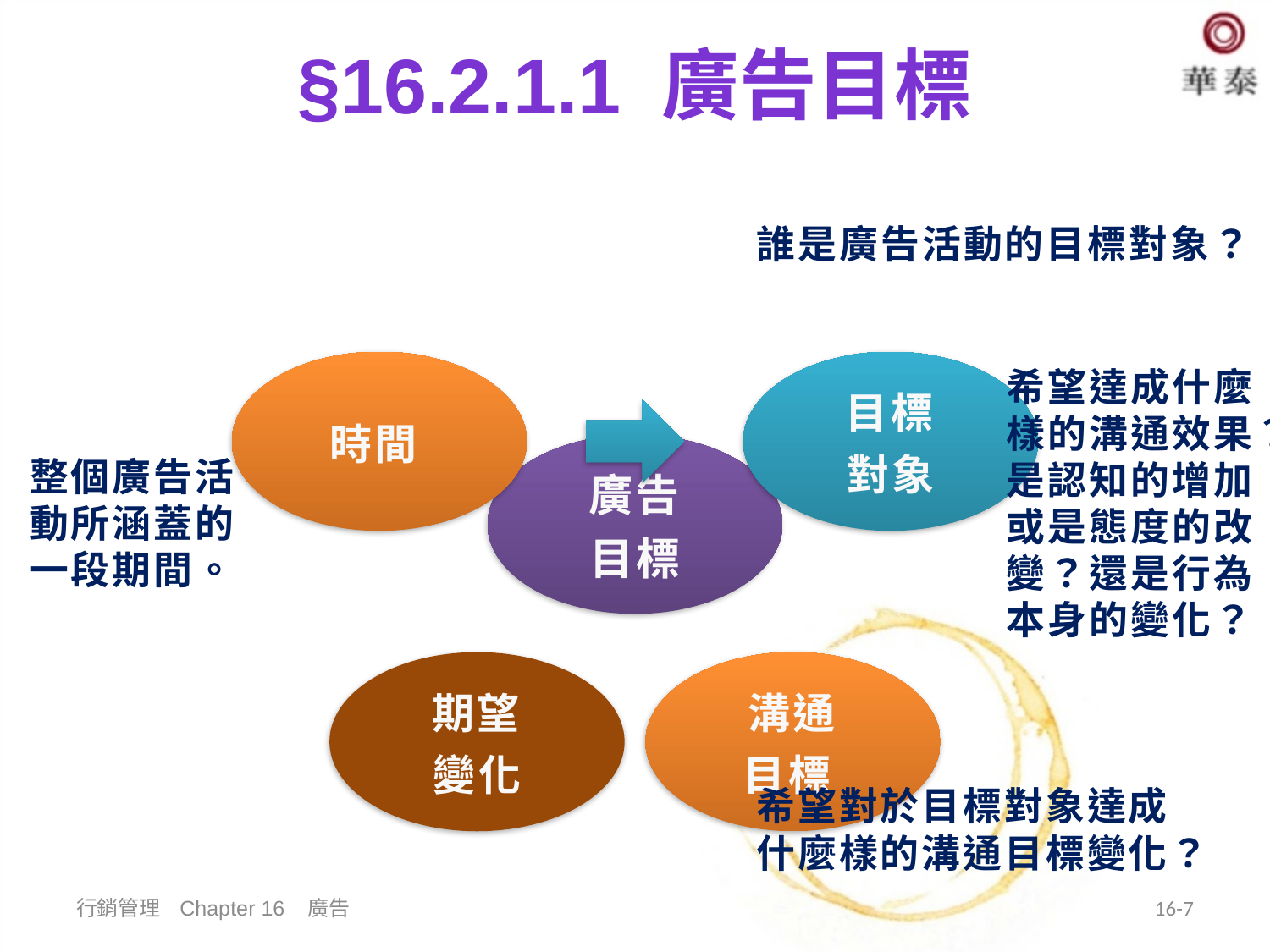

# §16.2.1.1 廣告目標
廣告
目標
目標
對象
溝通
目標
期望
變化
時間
誰是廣告活動的目標對象？
希望達成什麼樣的溝通效果？是認知的增加或是態度的改變？還是行為本身的變化？
整個廣告活動所涵蓋的一段期間。
希望對於目標對象達成什麼樣的溝通目標變化？
行銷管理   Chapter 16   廣告
16-7